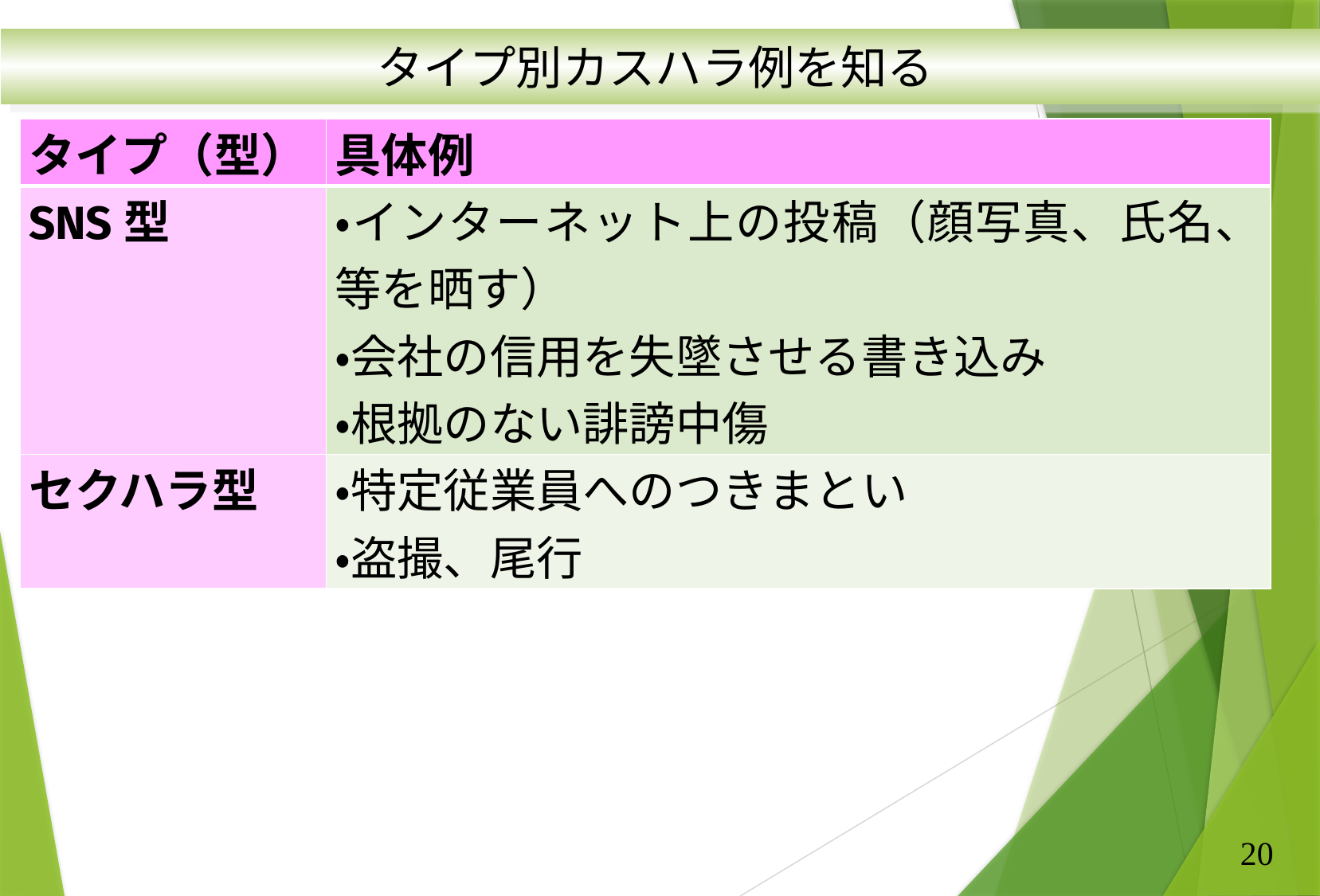

タイプ別カスハラ例を知る
| タイプ（型） | 具体例 |
| --- | --- |
| SNS型 | ・インターネット上の投稿（顔写真、氏名、等を晒す） ・会社の信用を失墜させる書き込み ・根拠のない誹謗中傷 |
| セクハラ型 | ・特定従業員へのつきまとい ・盗撮、尾行 |
20